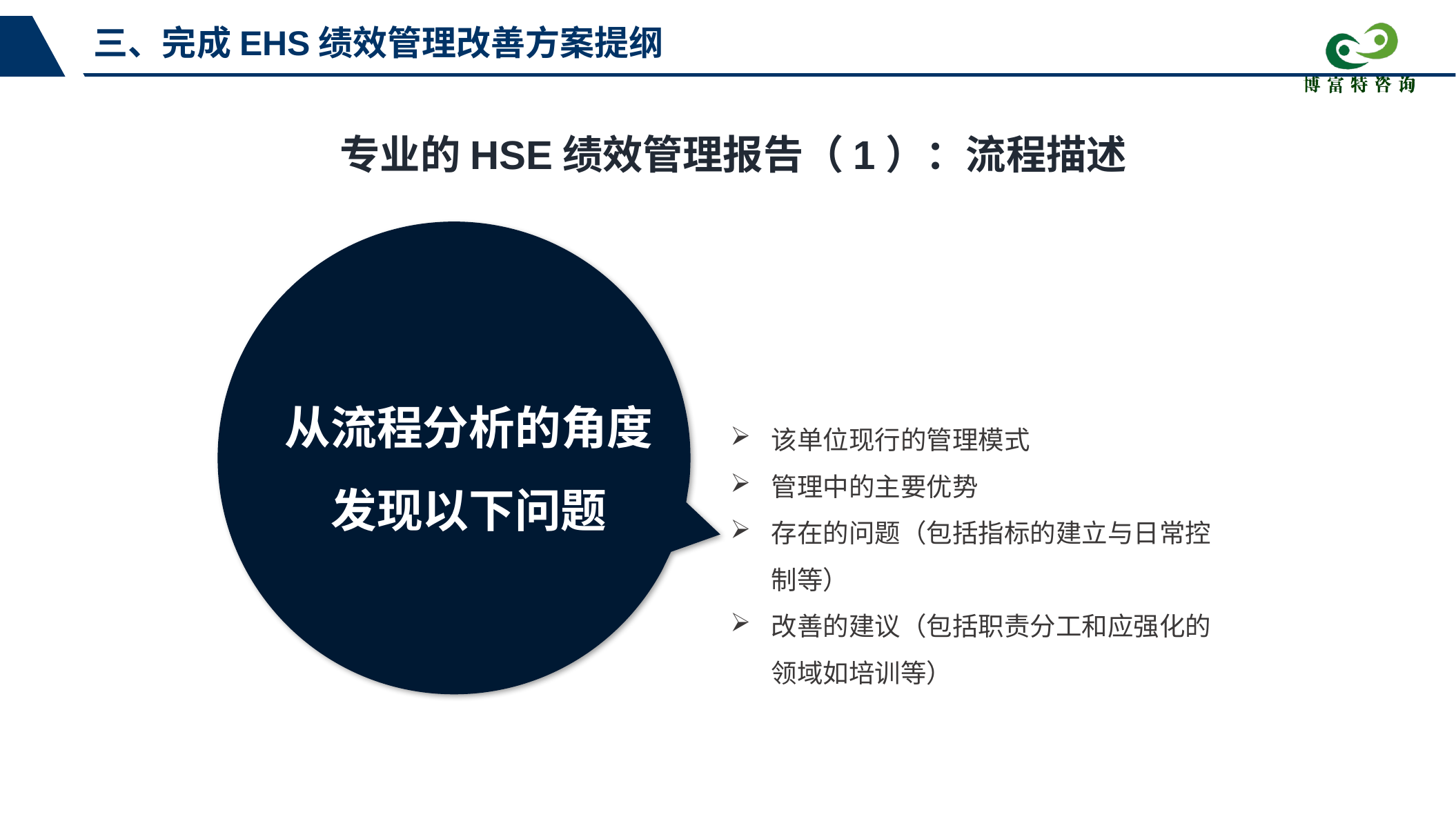

三、完成EHS绩效管理改善方案提纲

专业的HSE绩效管理报告（1）：流程描述

从流程分析的角度发现以下问题
该单位现行的管理模式
管理中的主要优势
存在的问题（包括指标的建立与日常控制等）
改善的建议（包括职责分工和应强化的领域如培训等）